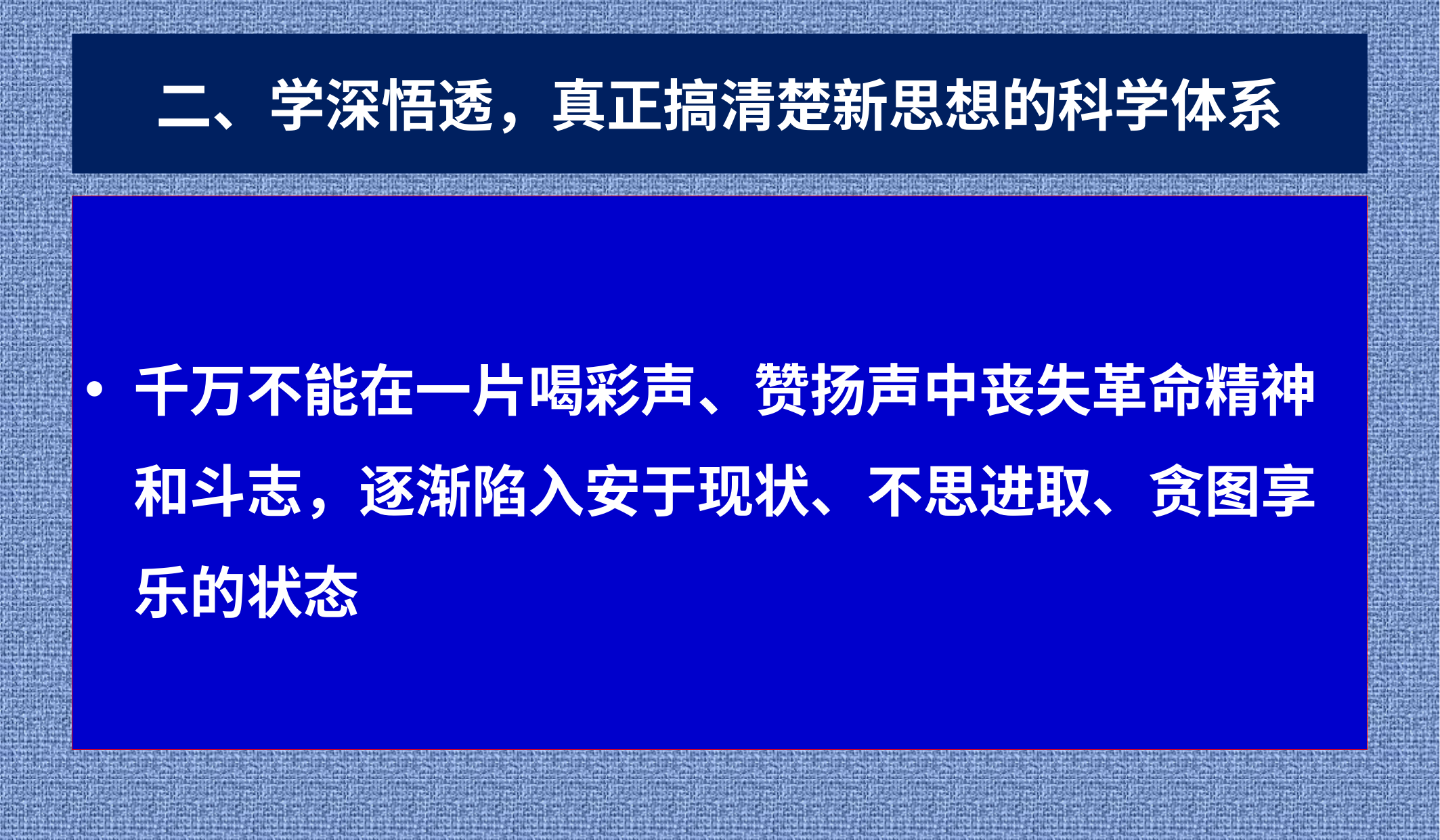

# 二、学深悟透，真正搞清楚新思想的科学体系
千万不能在一片喝彩声、赞扬声中丧失革命精神和斗志，逐渐陷入安于现状、不思进取、贪图享乐的状态